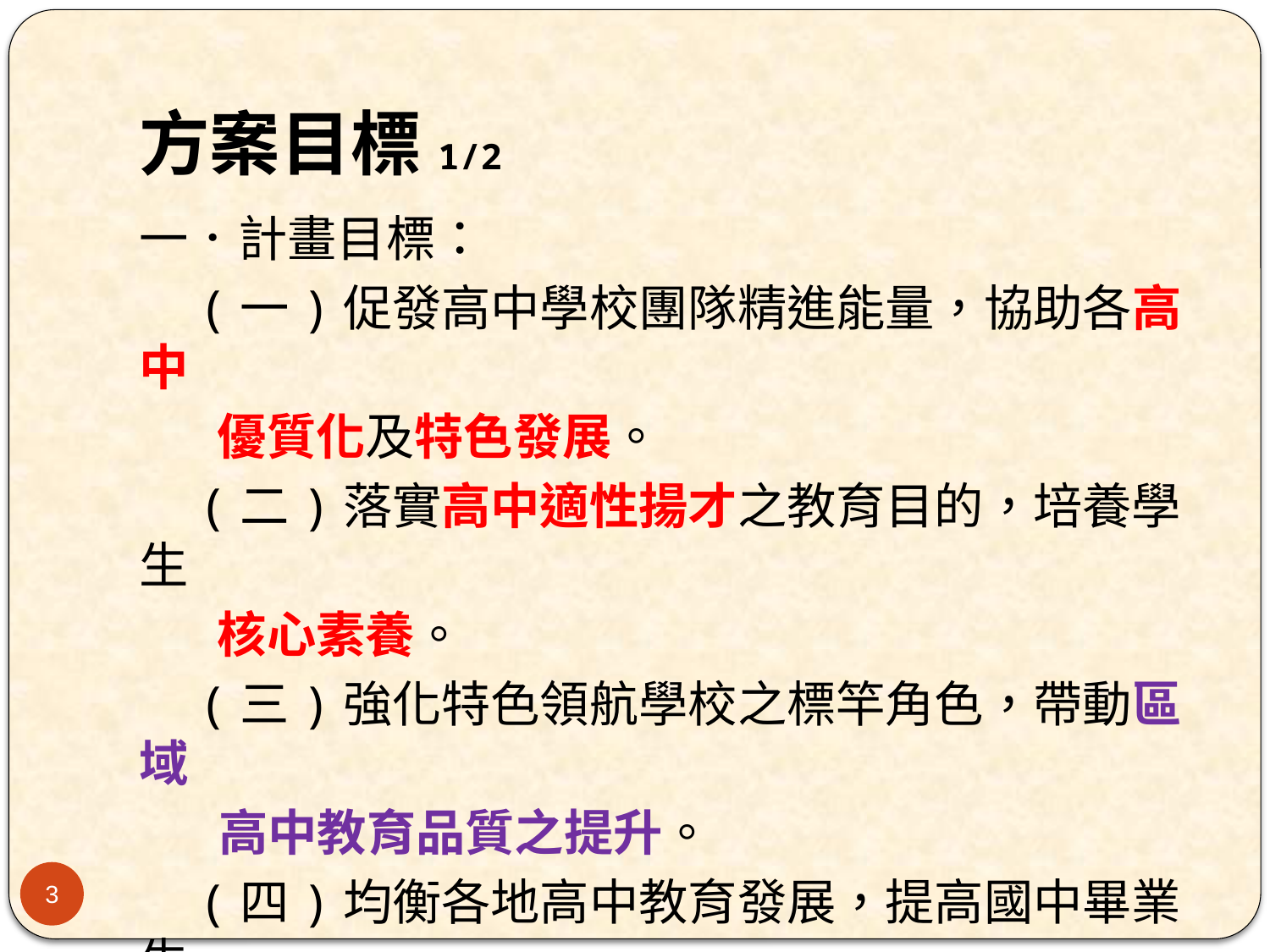

# 方案目標1/2
一．計畫目標：
  (一)促發高中學校團隊精進能量，協助各高中
      優質化及特色發展。
  (二)落實高中適性揚才之教育目的，培養學生
      核心素養。
  (三)強化特色領航學校之標竿角色，帶動區域
      高中教育品質之提升。
  (四)均衡各地高中教育發展，提高國中畢業生
      就近入學及免試入學比率，落實十二年國
      民基本教育之穩定發展。

3